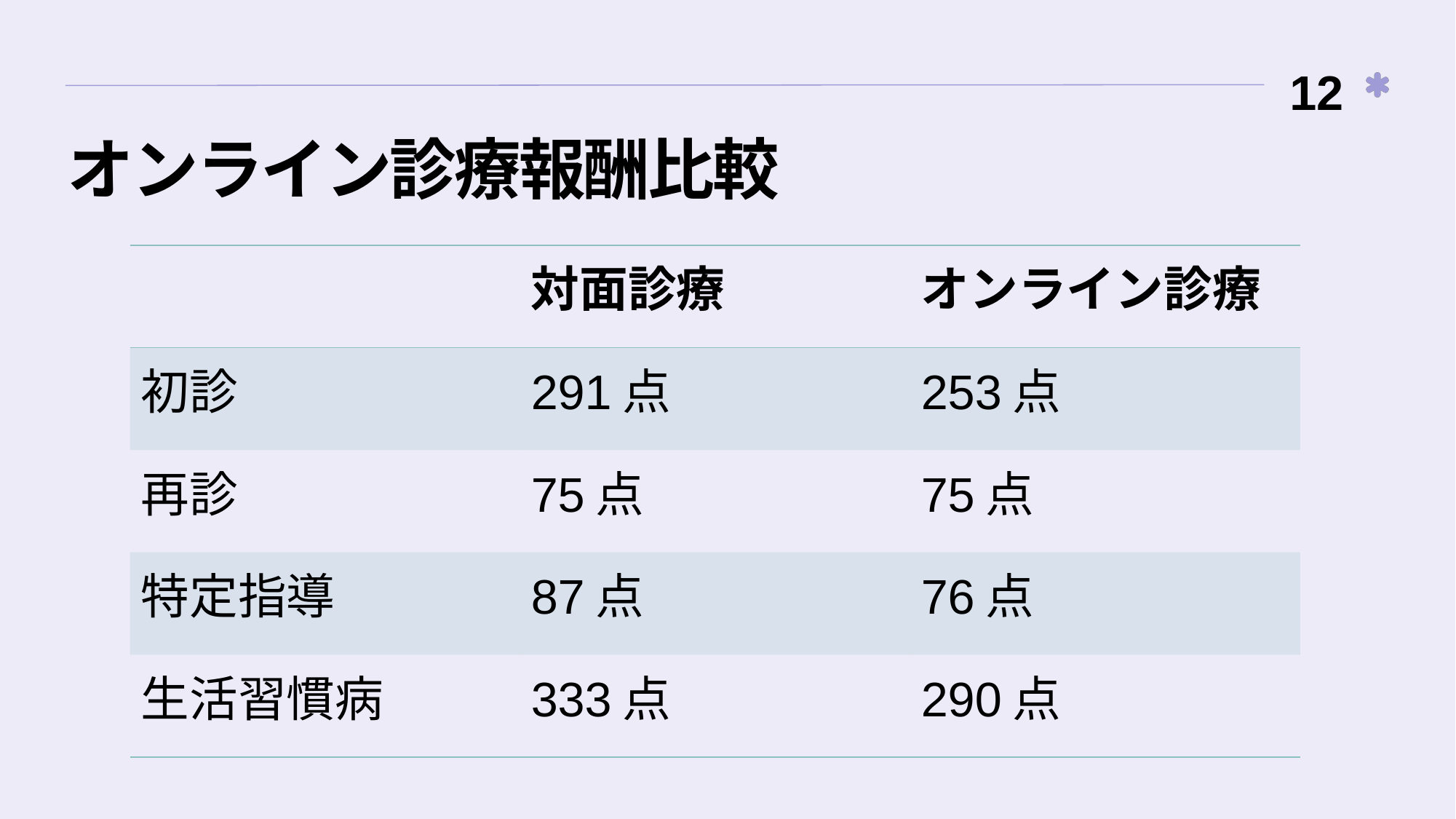

12
# オンライン診療報酬比較
|  | 対面診療 | オンライン診療 |
| --- | --- | --- |
| 初診 | 291点 | 253点 |
| 再診 | 75点 | 75点 |
| 特定指導 | 87点 | 76点 |
| 生活習慣病 | 333点 | 290点 |